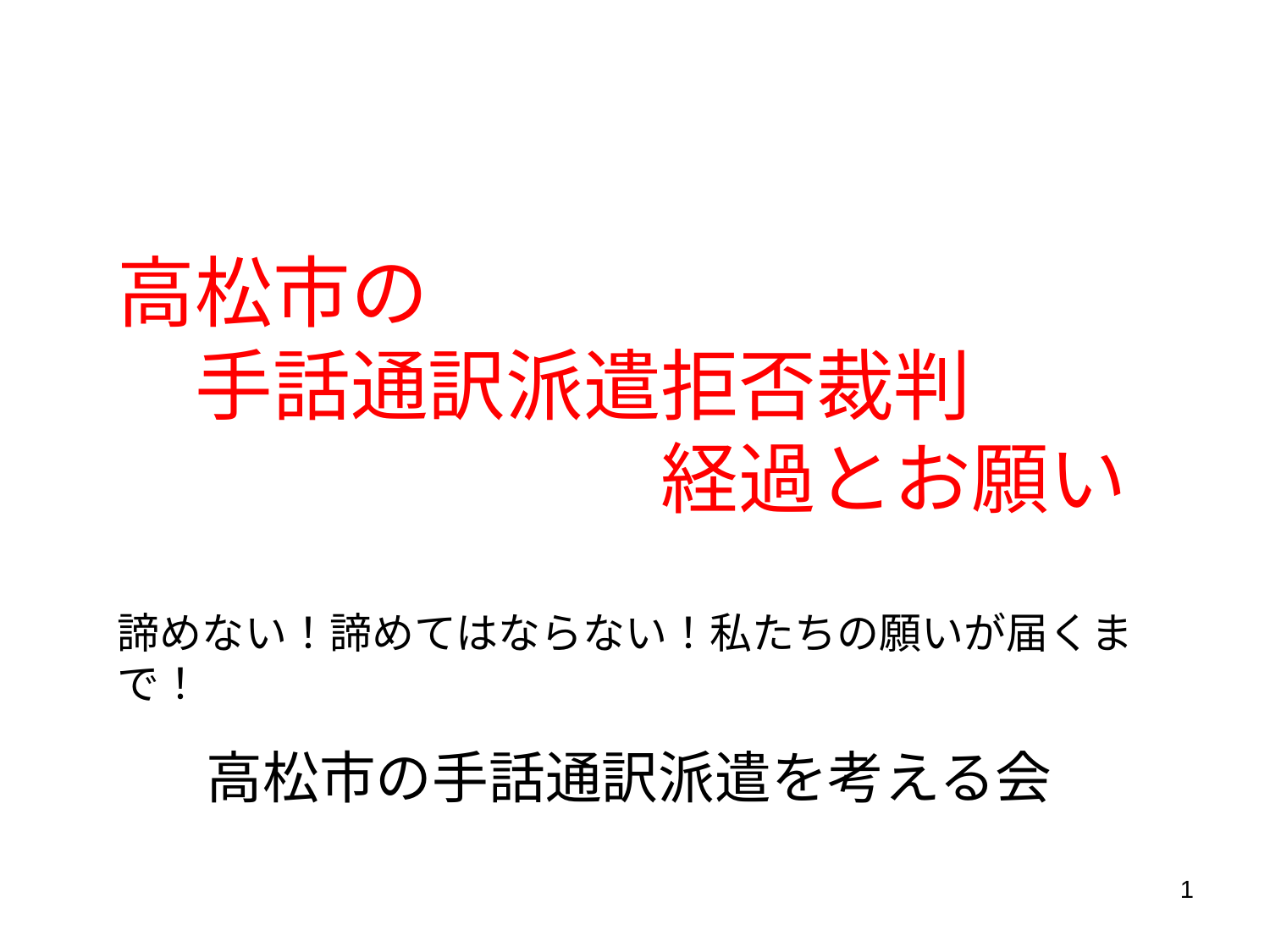

高松市の
　手話通訳派遣拒否裁判
　　　　　　　経過とお願い
諦めない！諦めてはならない！私たちの願いが届くまで！
高松市の手話通訳派遣を考える会
1